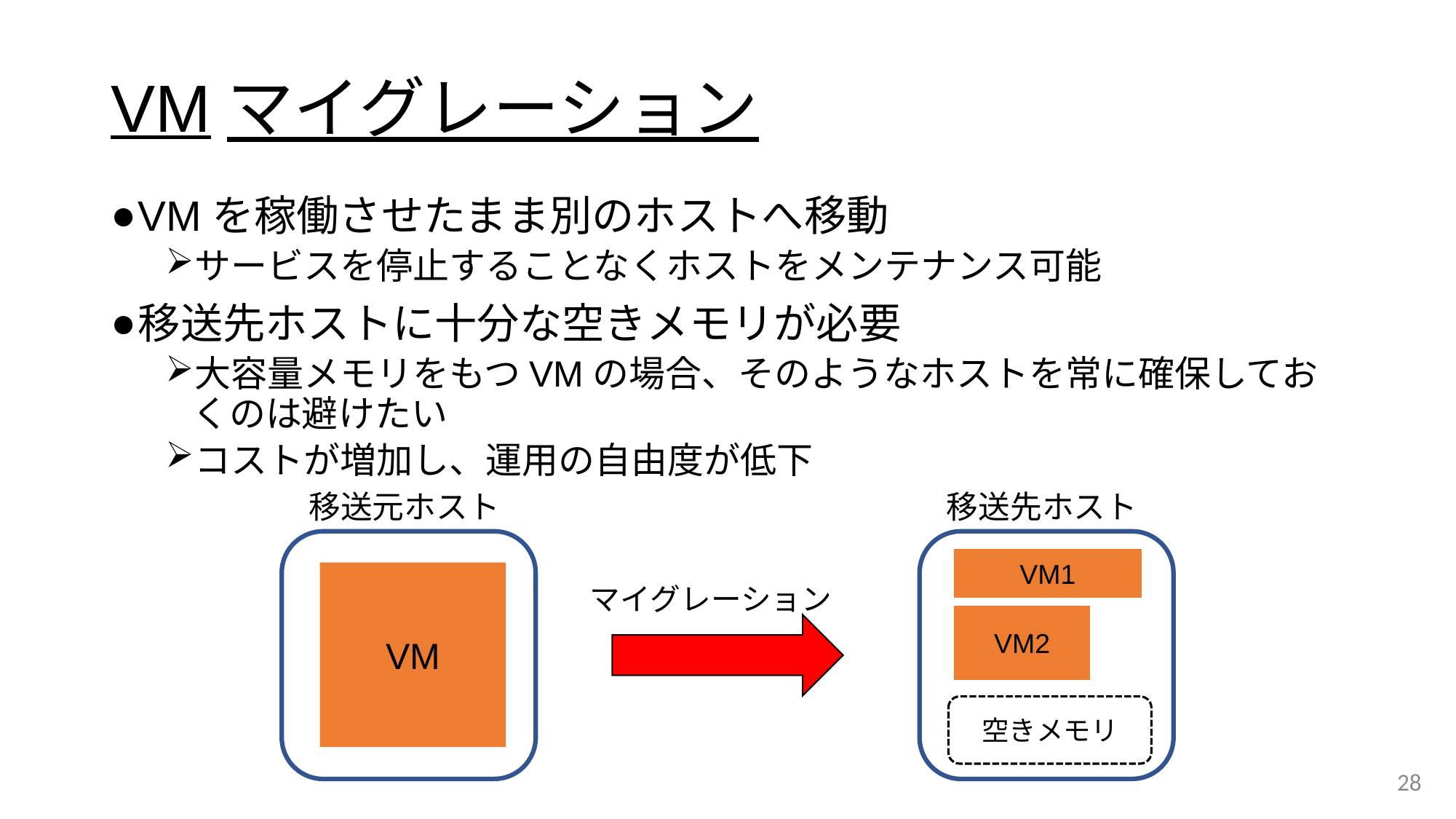

# VMマイグレーション
VMを稼働させたまま別のホストへ移動
サービスを停止することなくホストをメンテナンス可能
移送先ホストに十分な空きメモリが必要
大容量メモリをもつVMの場合、そのようなホストを常に確保しておくのは避けたい
コストが増加し、運用の自由度が低下

移送先ホスト

移送元ホスト

VM1
VM
マイグレーション
VM2

空きメモリ
28